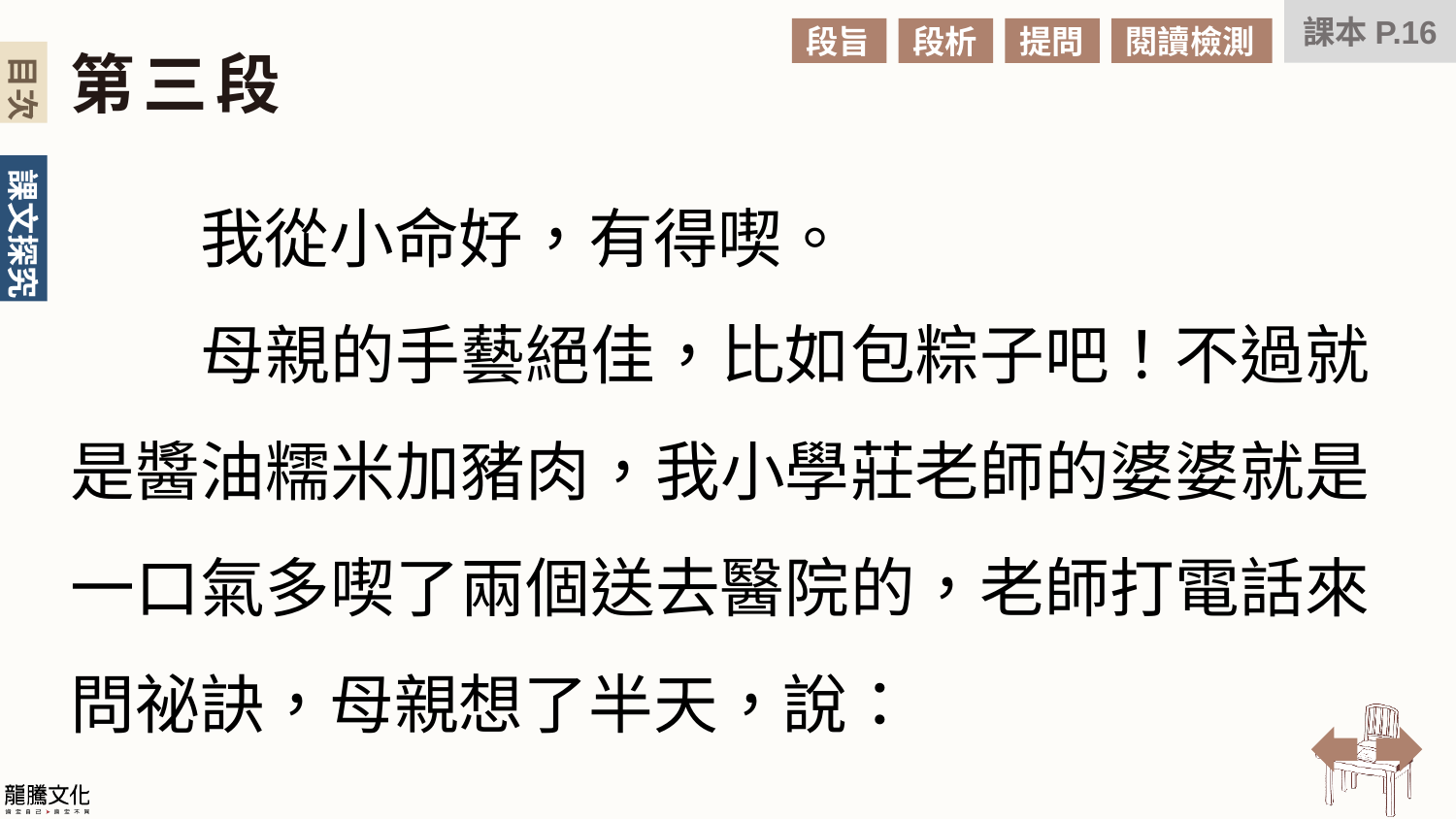

課本P.16
段旨
段析
提問
閱讀檢測
第三段
　　我從小命好，有得喫。
　　母親的手藝絕佳，比如包粽子吧！不過就是醬油糯米加豬肉，我小學莊老師的婆婆就是一口氣多喫了兩個送去醫院的，老師打電話來問祕訣，母親想了半天，說：